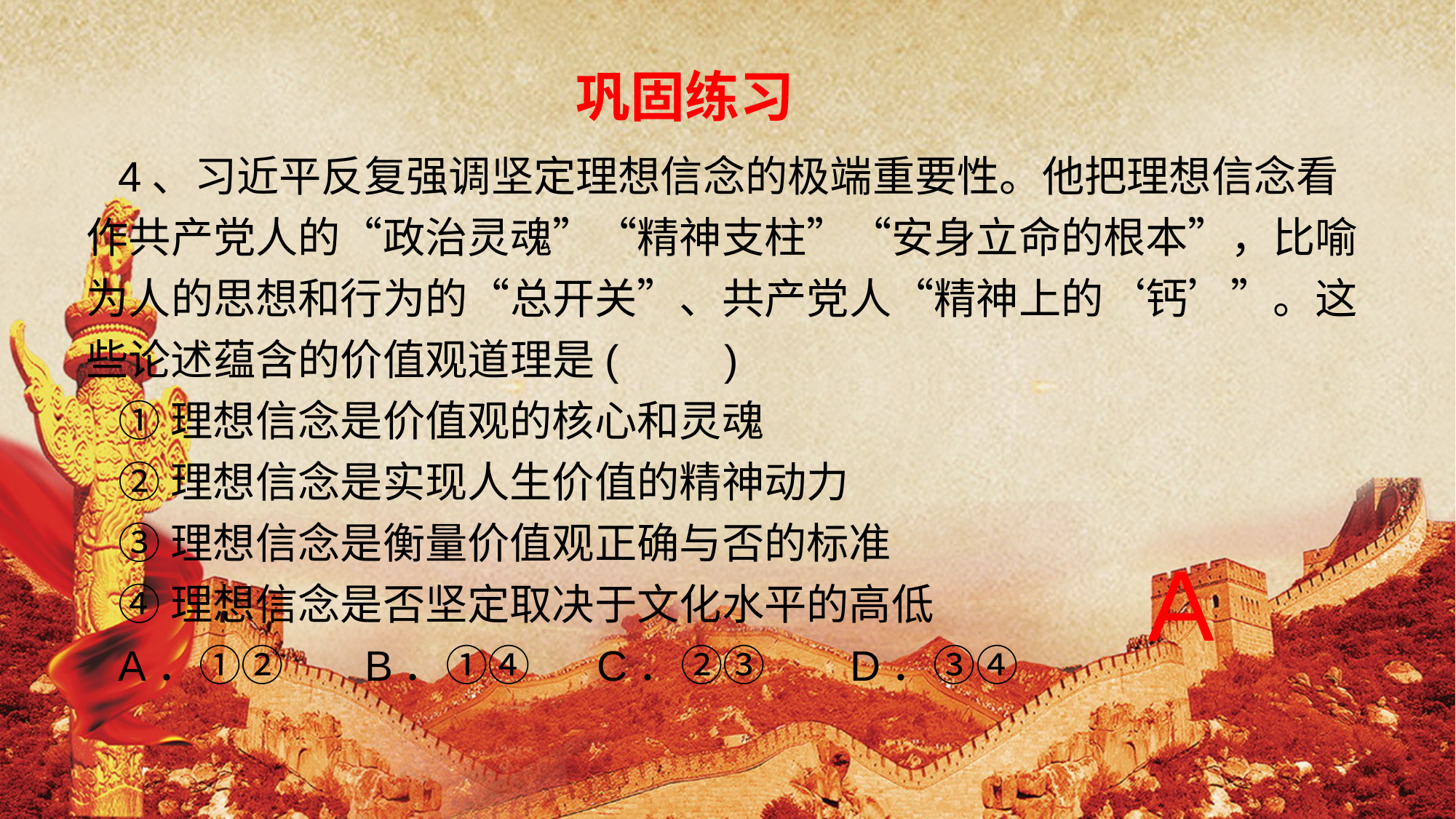

巩固练习
4、习近平反复强调坚定理想信念的极端重要性。他把理想信念看作共产党人的“政治灵魂”“精神支柱”“安身立命的根本”，比喻为人的思想和行为的“总开关”、共产党人“精神上的‘钙’”。这些论述蕴含的价值观道理是(　　)
①理想信念是价值观的核心和灵魂
②理想信念是实现人生价值的精神动力
③理想信念是衡量价值观正确与否的标准
④理想信念是否坚定取决于文化水平的高低
A．①②　   B．①④      C．②③  	D．③④
A